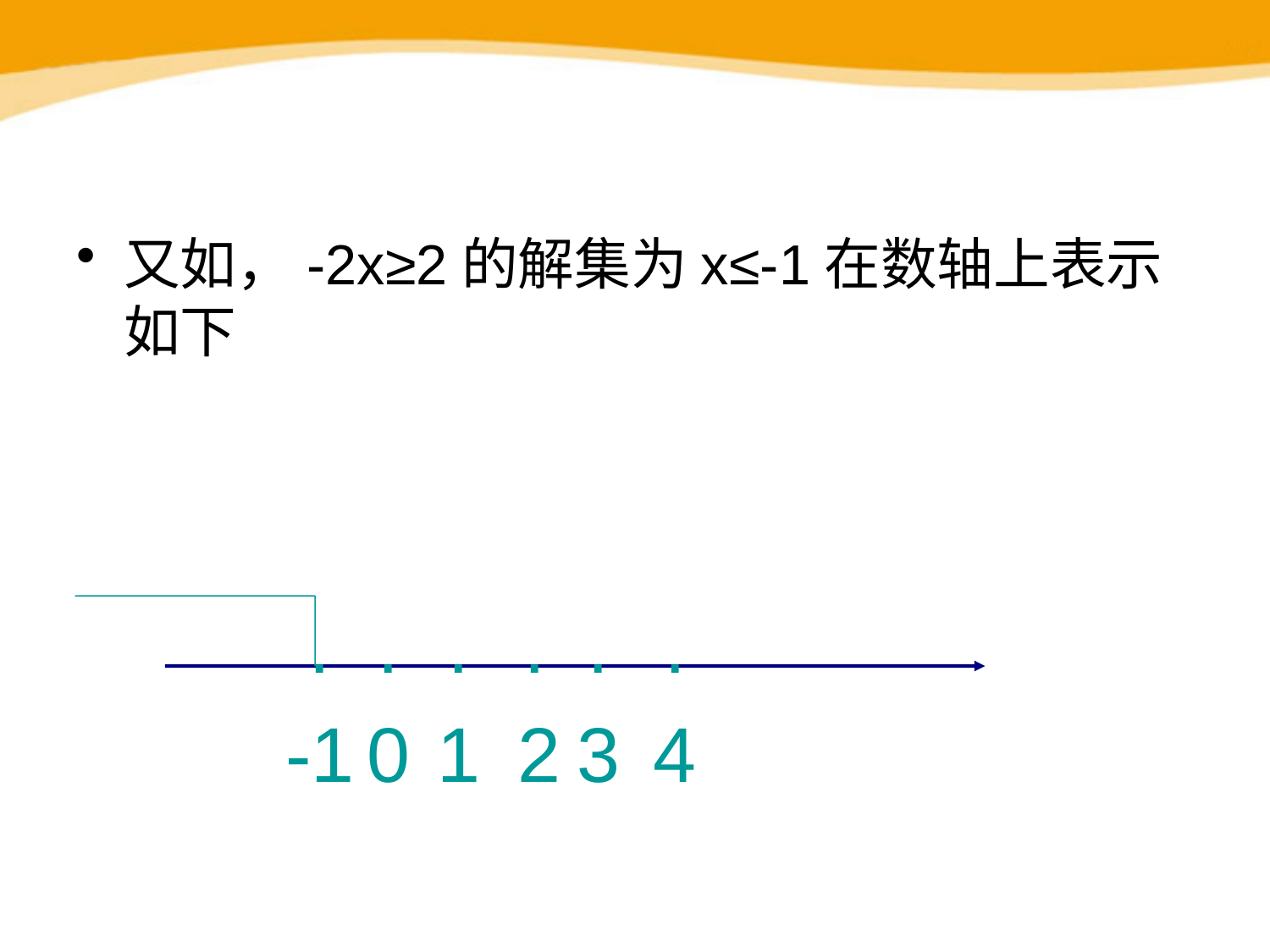

#
又如，-2x≥2的解集为x≤-1在数轴上表示如下

·
0
·
1
·
2
·
3
·
4

·
-1